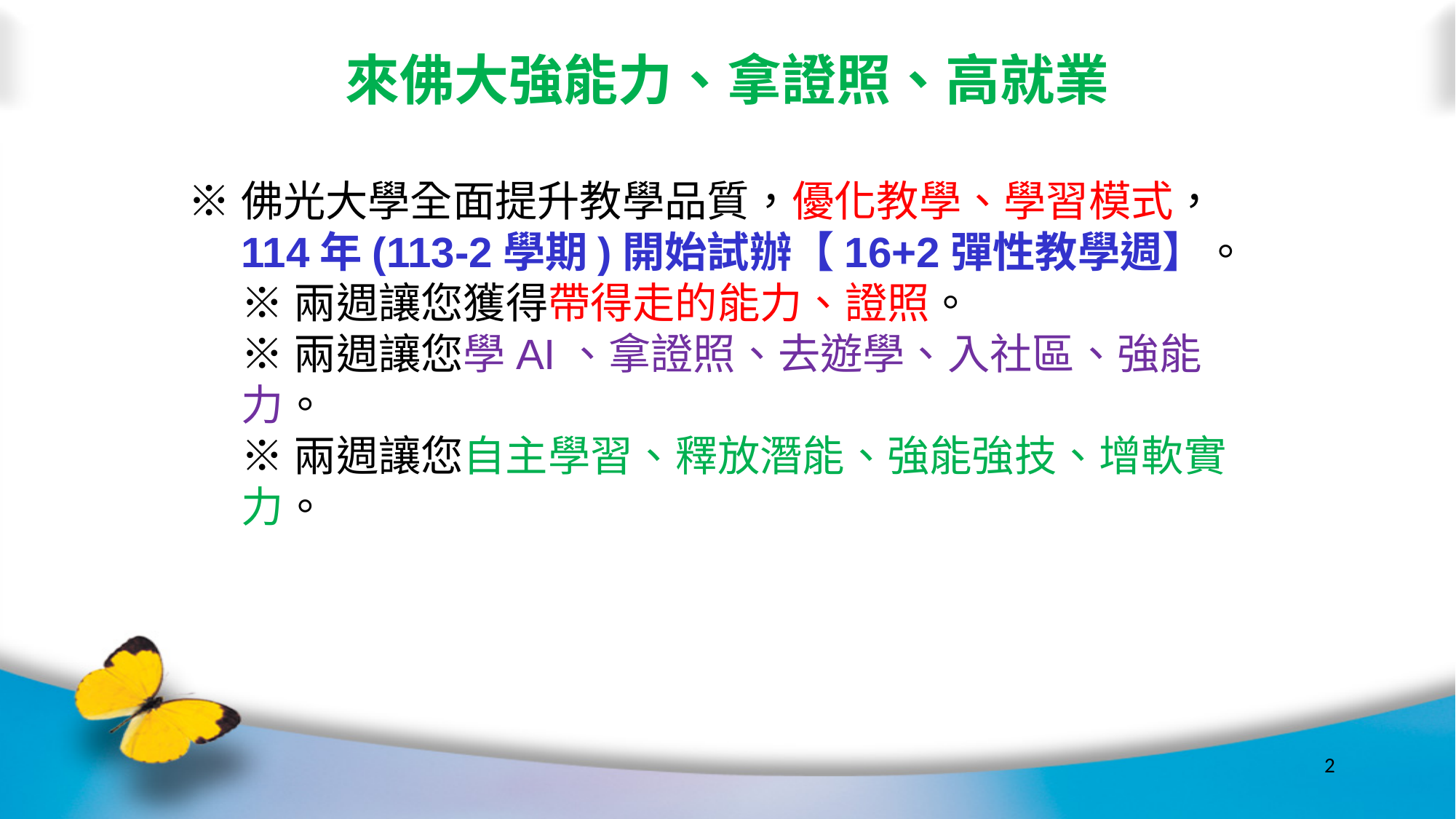

來佛大強能力、拿證照、高就業
※佛光大學全面提升教學品質，優化教學、學習模式，
114年(113-2學期)開始試辦【16+2彈性教學週】。
※兩週讓您獲得帶得走的能力、證照。
※兩週讓您學AI、拿證照、去遊學、入社區、強能力。
※兩週讓您自主學習、釋放潛能、強能強技、增軟實力。
2